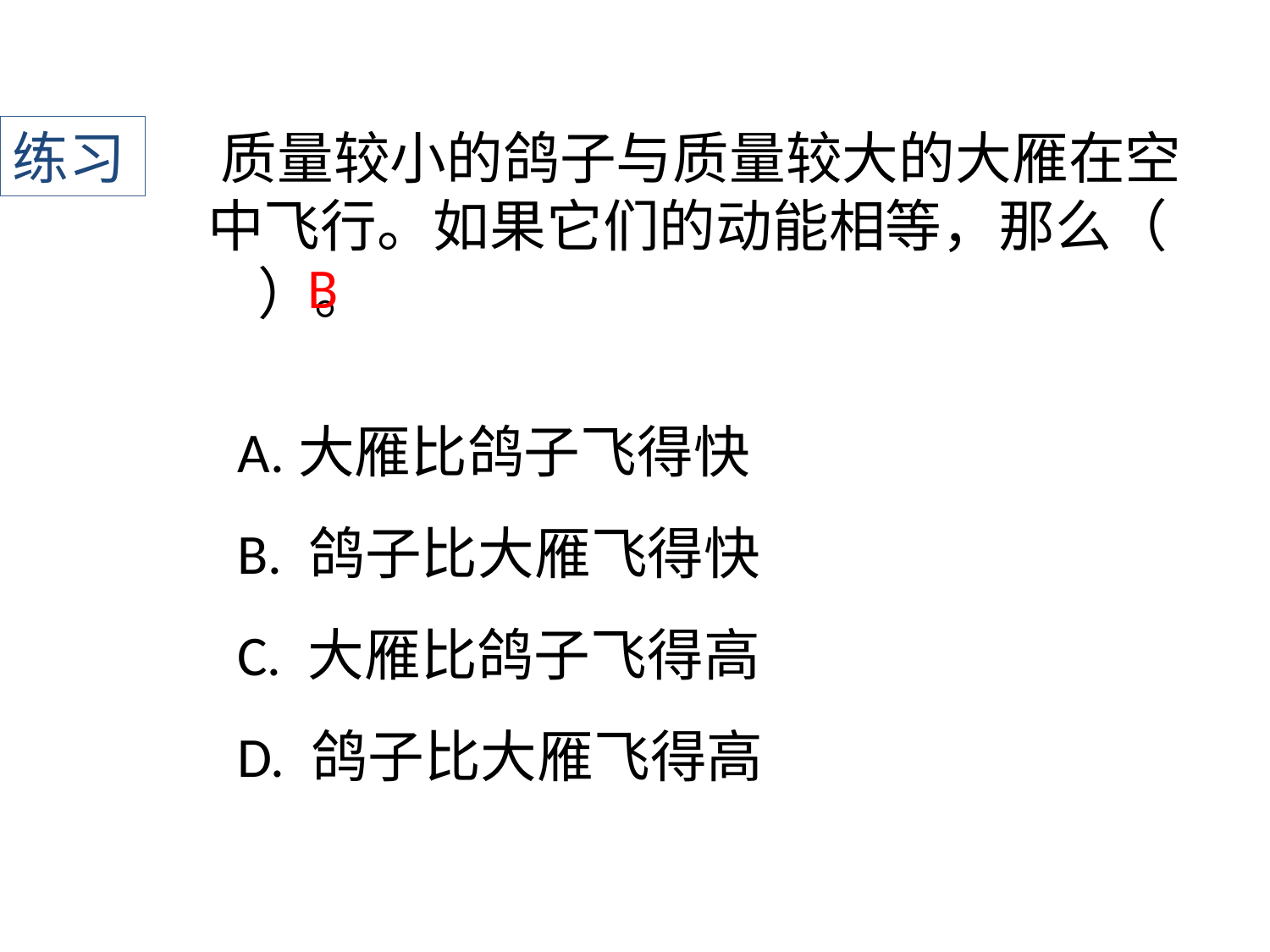

练习
﻿质量较小的鸽子与质量较大的大雁在空中飞行。如果它们的动能相等，那么（       ）。
B
A.大雁比鸽子飞得快
B. 鸽子比大雁飞得快
C. 大雁比鸽子飞得高
D. 鸽子比大雁飞得高